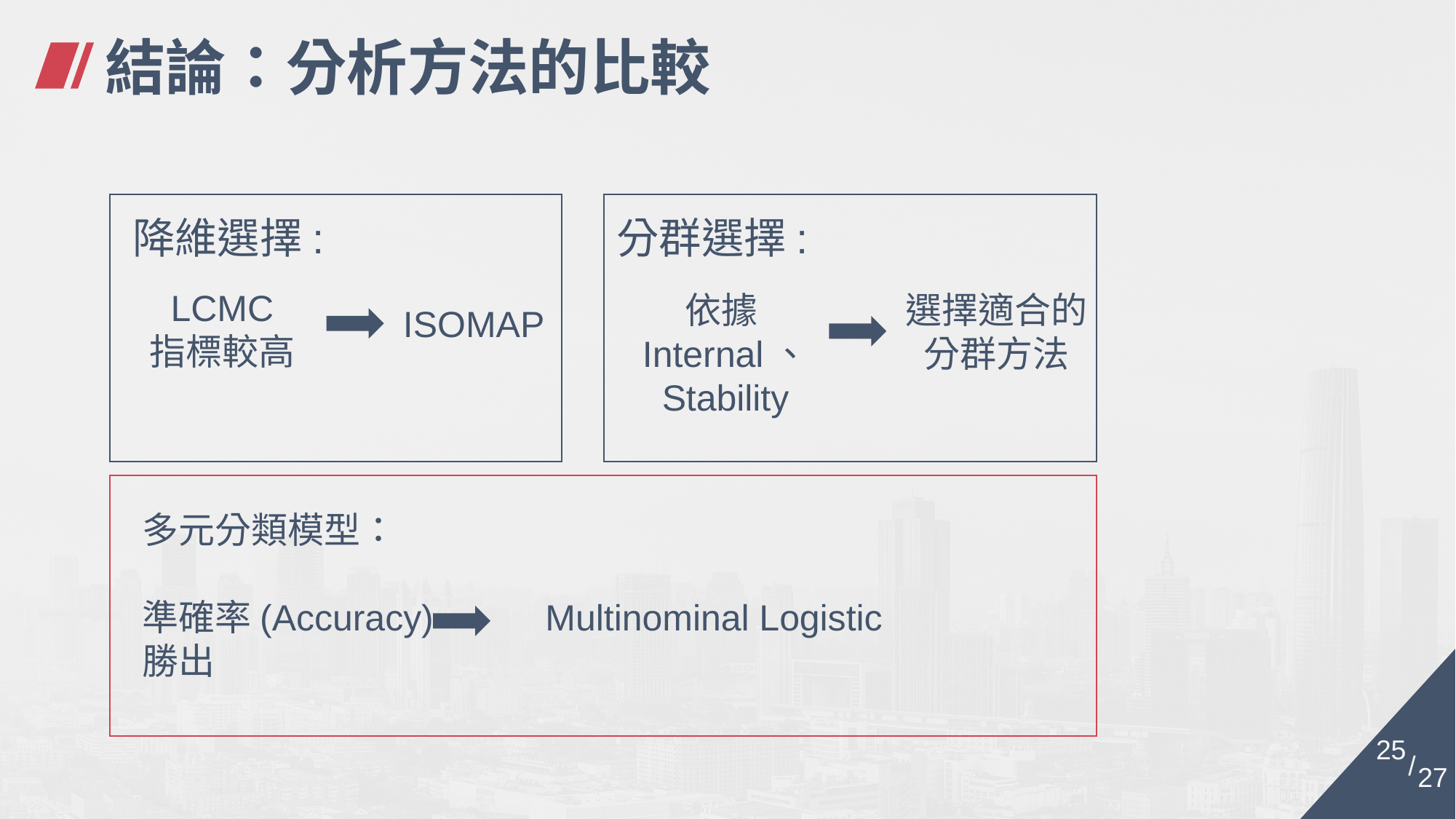

# 結論：分析方法的比較

降維選擇:
分群選擇:
LCMC
指標較高
依據Internal、
Stability
選擇適合的分群方法
ISOMAP

多元分類模型：

準確率(Accuracy)           Multinominal Logistic勝出

25
/
27